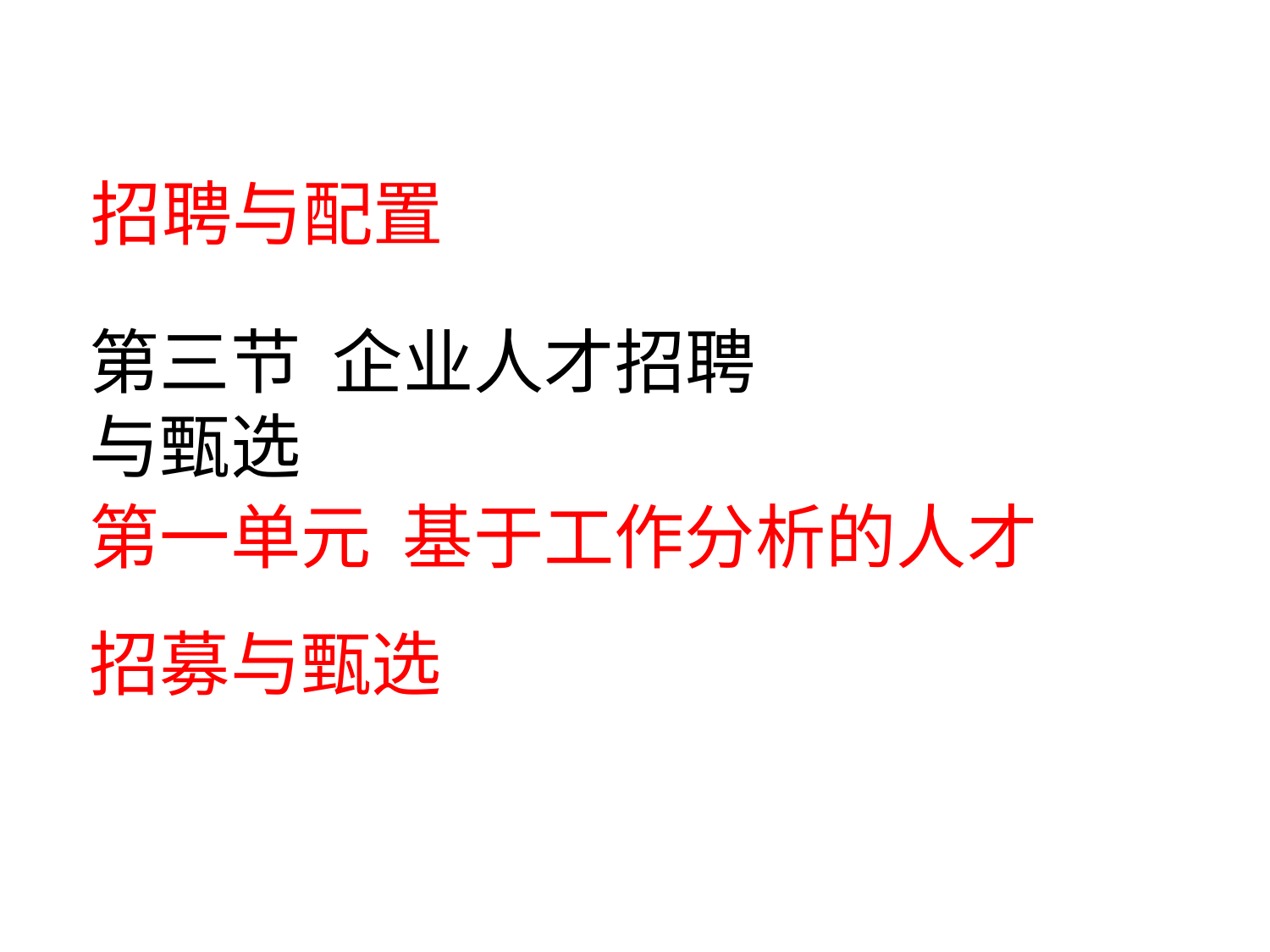

# 招聘与配置
第三节  企业人才招聘与甄选
第一单元  基于工作分析的人才招募与甄选